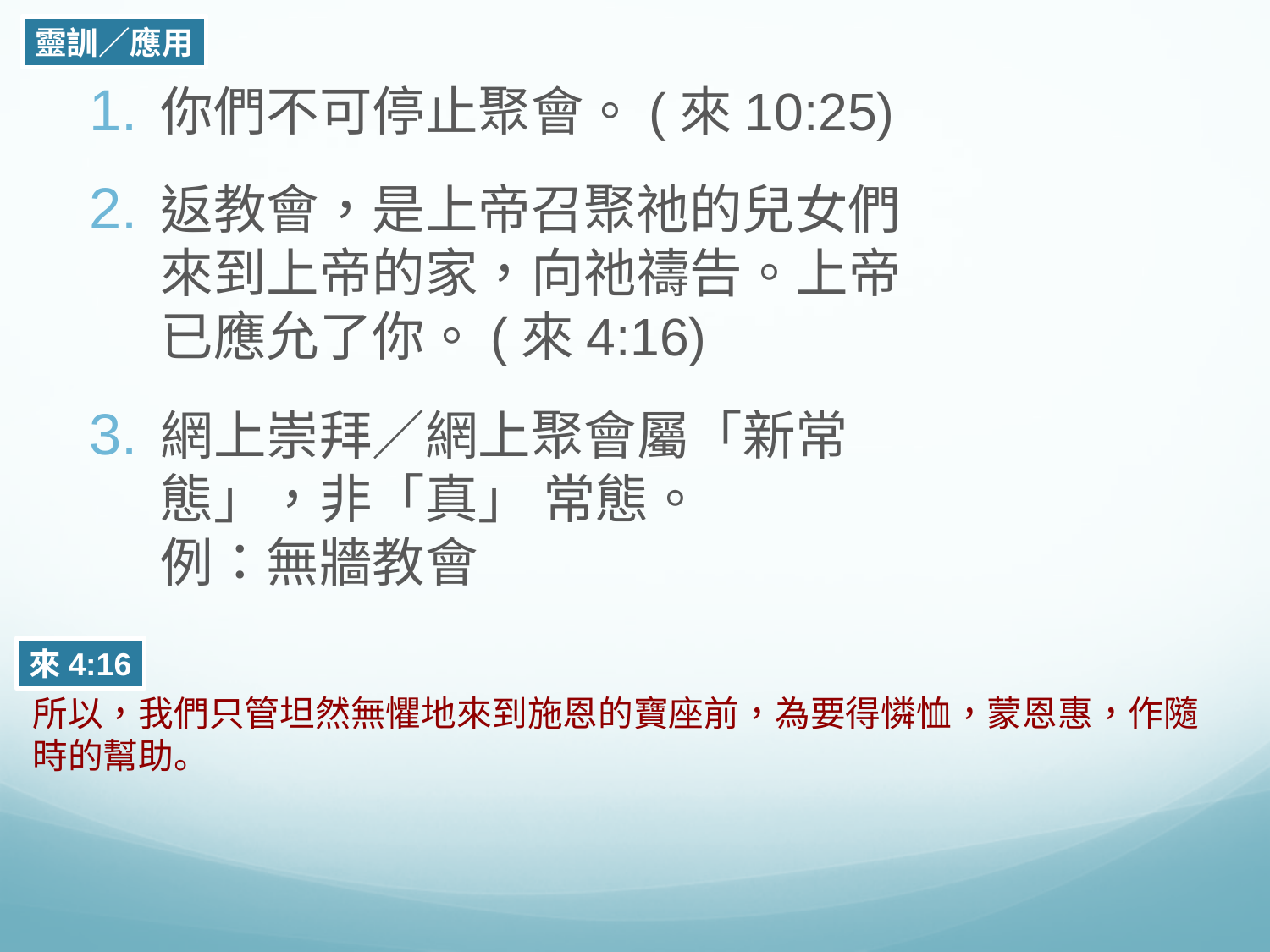

靈訓／應用
你們不可停止聚會。(來10:25)
返教會，是上帝召聚祂的兒女們來到上帝的家，向祂禱告。上帝已應允了你。(來4:16)
網上崇拜／網上聚會屬「新常態」，非「真」 常態。
例：無牆教會
來4:16
所以，我們只管坦然無懼地來到施恩的寶座前，為要得憐恤，蒙恩惠，作隨時的幫助。